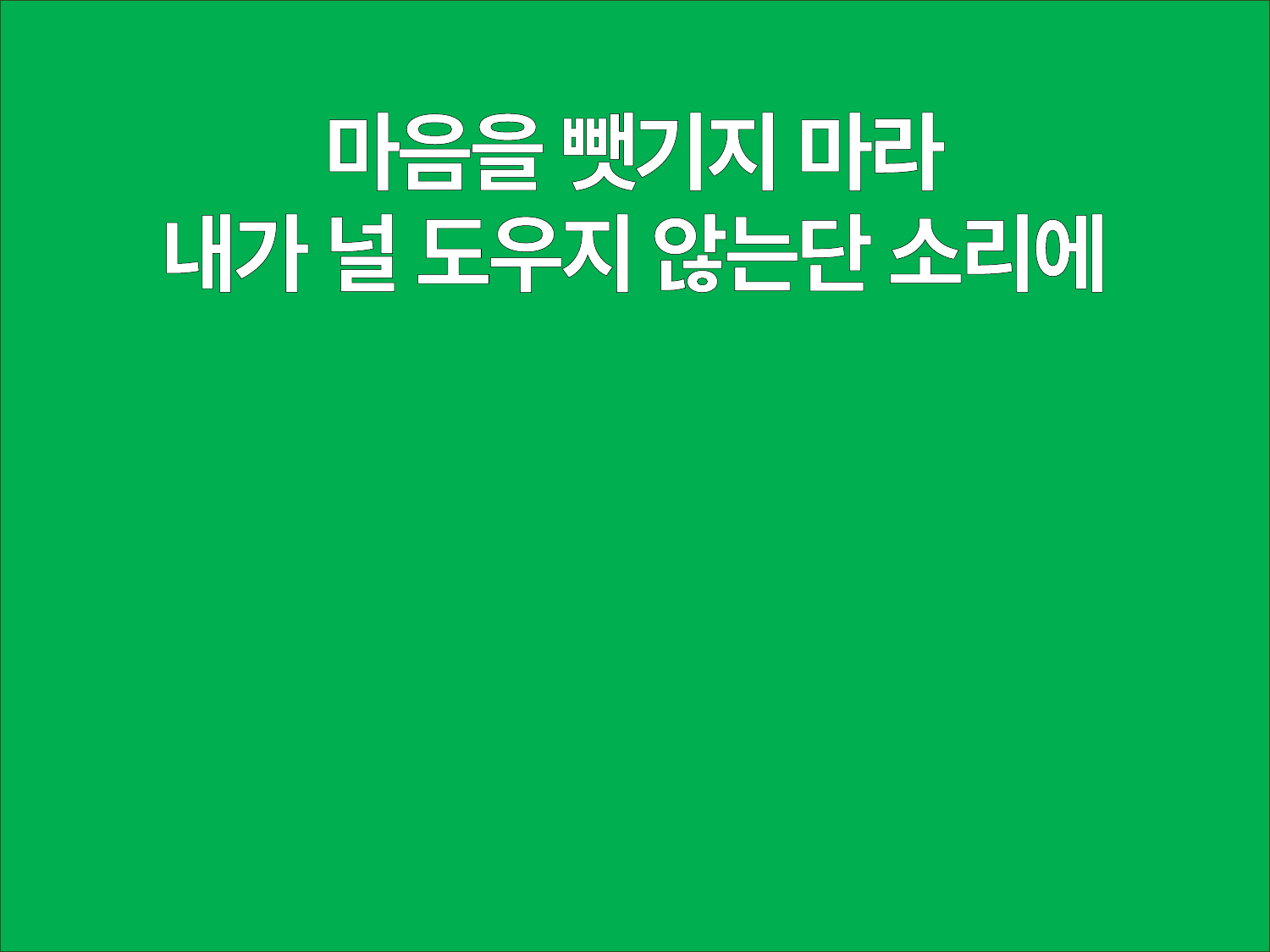

마음을 뺏기지 마라
내가 널 도우지 않는단 소리에